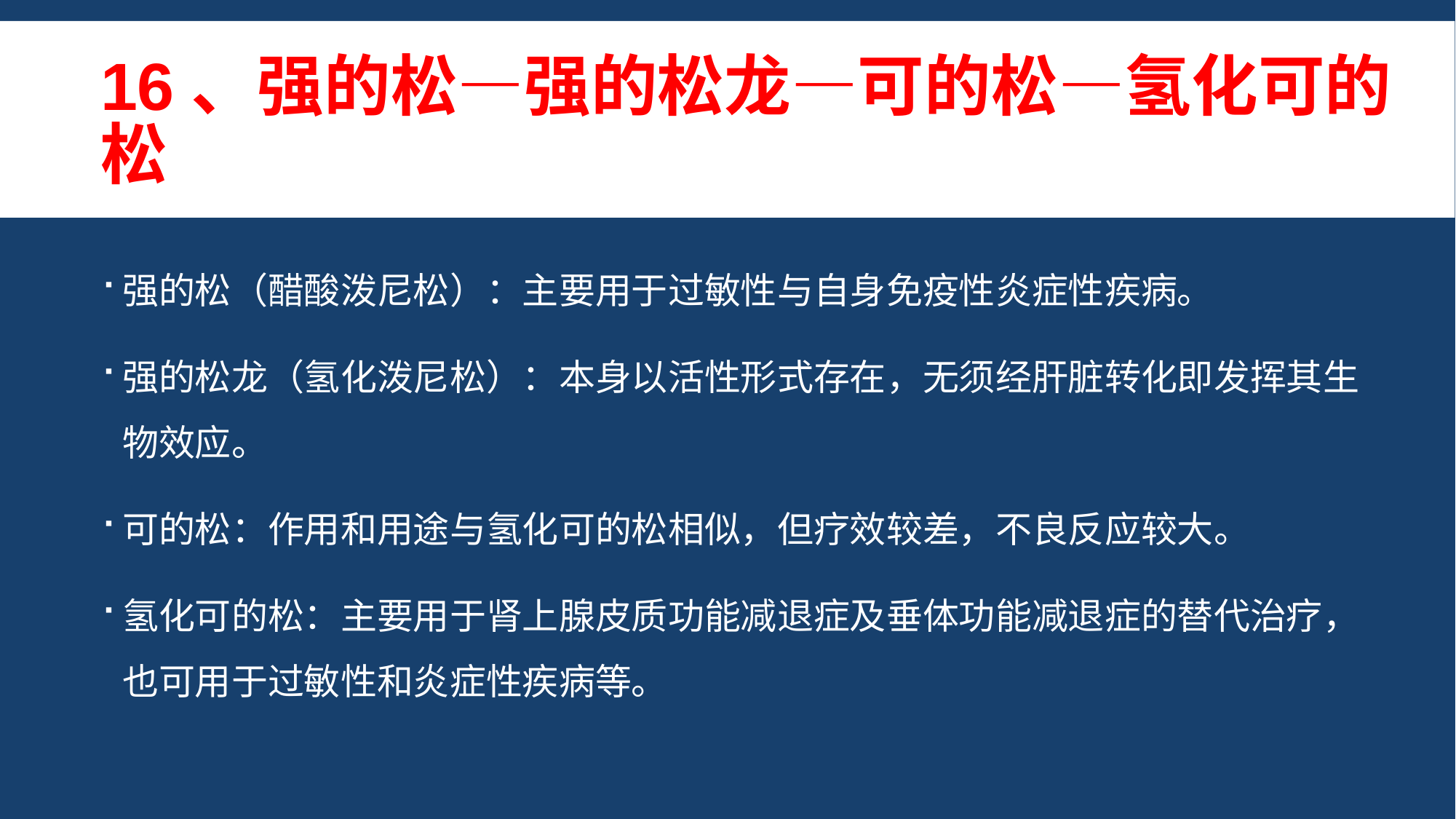

# 16、强的松—强的松龙—可的松—氢化可的松
强的松（醋酸泼尼松）：主要用于过敏性与自身免疫性炎症性疾病。
强的松龙（氢化泼尼松）：本身以活性形式存在，无须经肝脏转化即发挥其生物效应。
可的松：作用和用途与氢化可的松相似，但疗效较差，不良反应较大。
氢化可的松：主要用于肾上腺皮质功能减退症及垂体功能减退症的替代治疗，也可用于过敏性和炎症性疾病等。